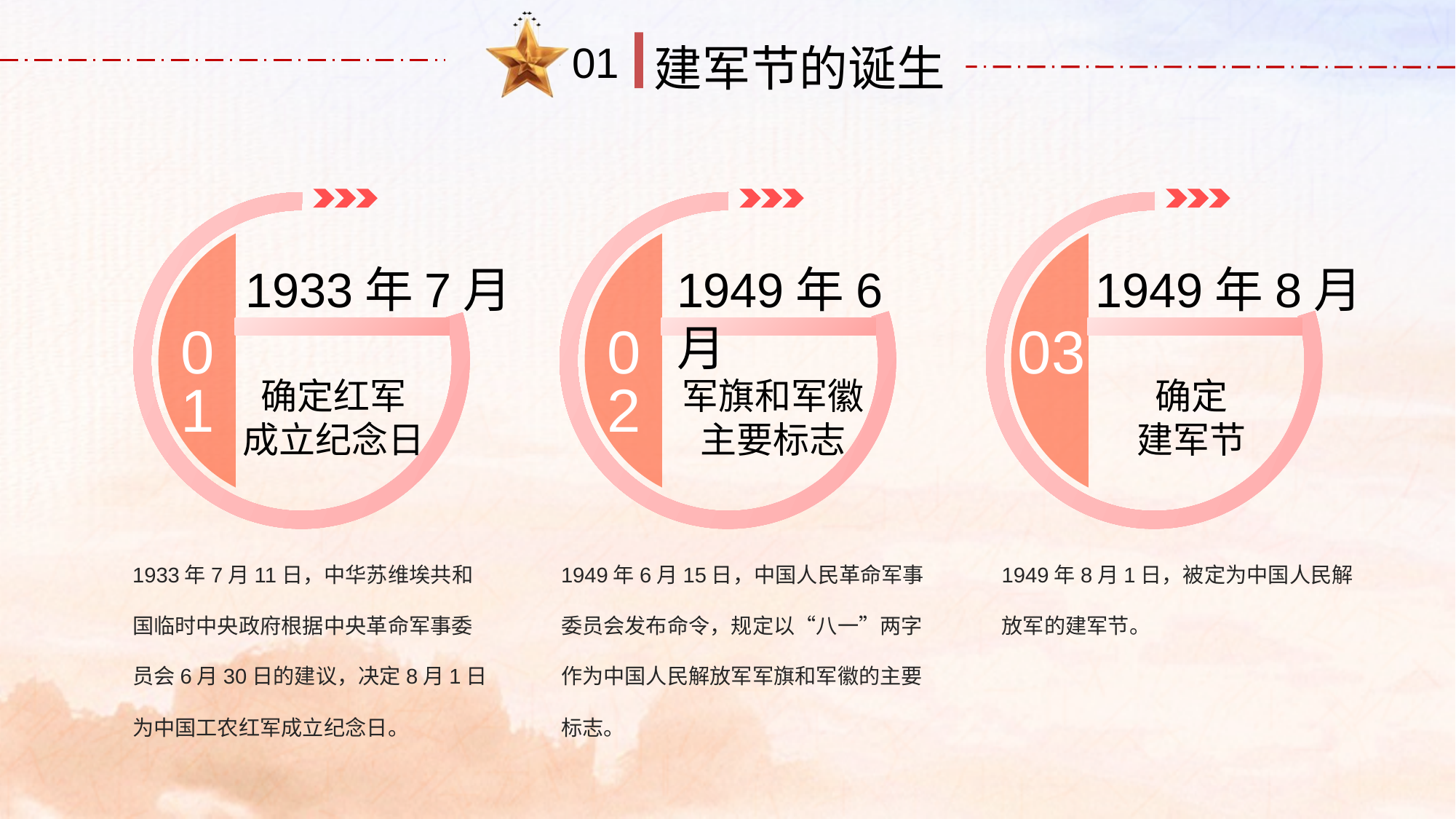

1933年7月
1949年6月
1949年8月

01
02
03
确定红军
成立纪念日
军旗和军徽主要标志
确定
建军节
1933年7月11日，中华苏维埃共和国临时中央政府根据中央革命军事委员会6月30日的建议，决定8月1日为中国工农红军成立纪念日。
1949年6月15日，中国人民革命军事委员会发布命令，规定以“八一”两字作为中国人民解放军军旗和军徽的主要标志。
1949年8月1日，被定为中国人民解放军的建军节。